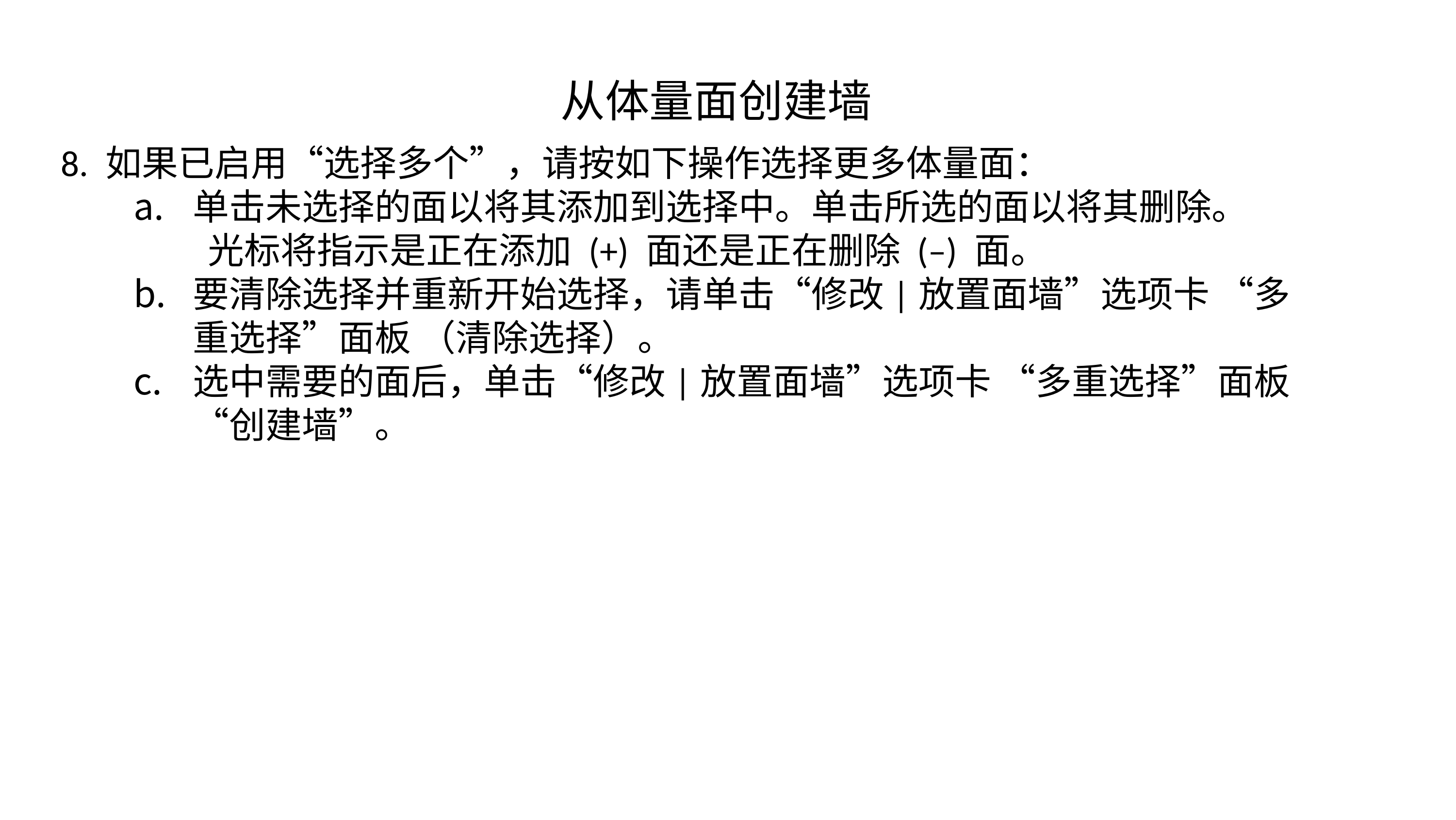

从体量面创建墙
8. 如果已启用“选择多个”，请按如下操作选择更多体量面：
单击未选择的面以将其添加到选择中。单击所选的面以将其删除。
                 光标将指示是正在添加 (+) 面还是正在删除 (–) 面。
要清除选择并重新开始选择，请单击“修改|放置面墙”选项卡 “多重选择”面板 （清除选择）。
选中需要的面后，单击“修改|放置面墙”选项卡 “多重选择”面板 “创建墙”。